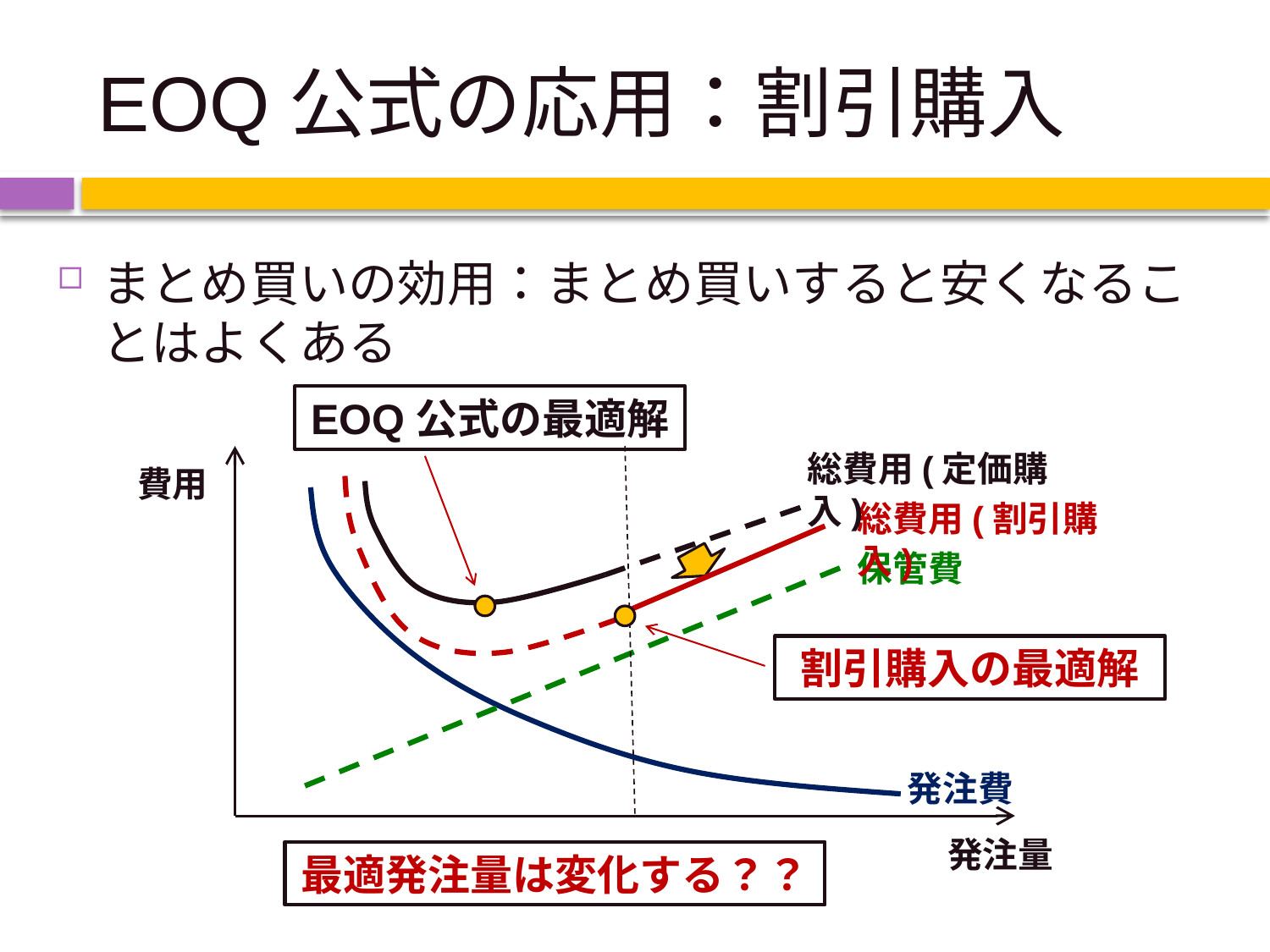

# EOQ公式の応用：割引購入
まとめ買いの効用：まとめ買いすると安くなることはよくある
EOQ公式の最適解
総費用(定価購入)
費用

総費用(割引購入)
保管費

割引購入の最適解
発注費
発注量
最適発注量は変化する？？